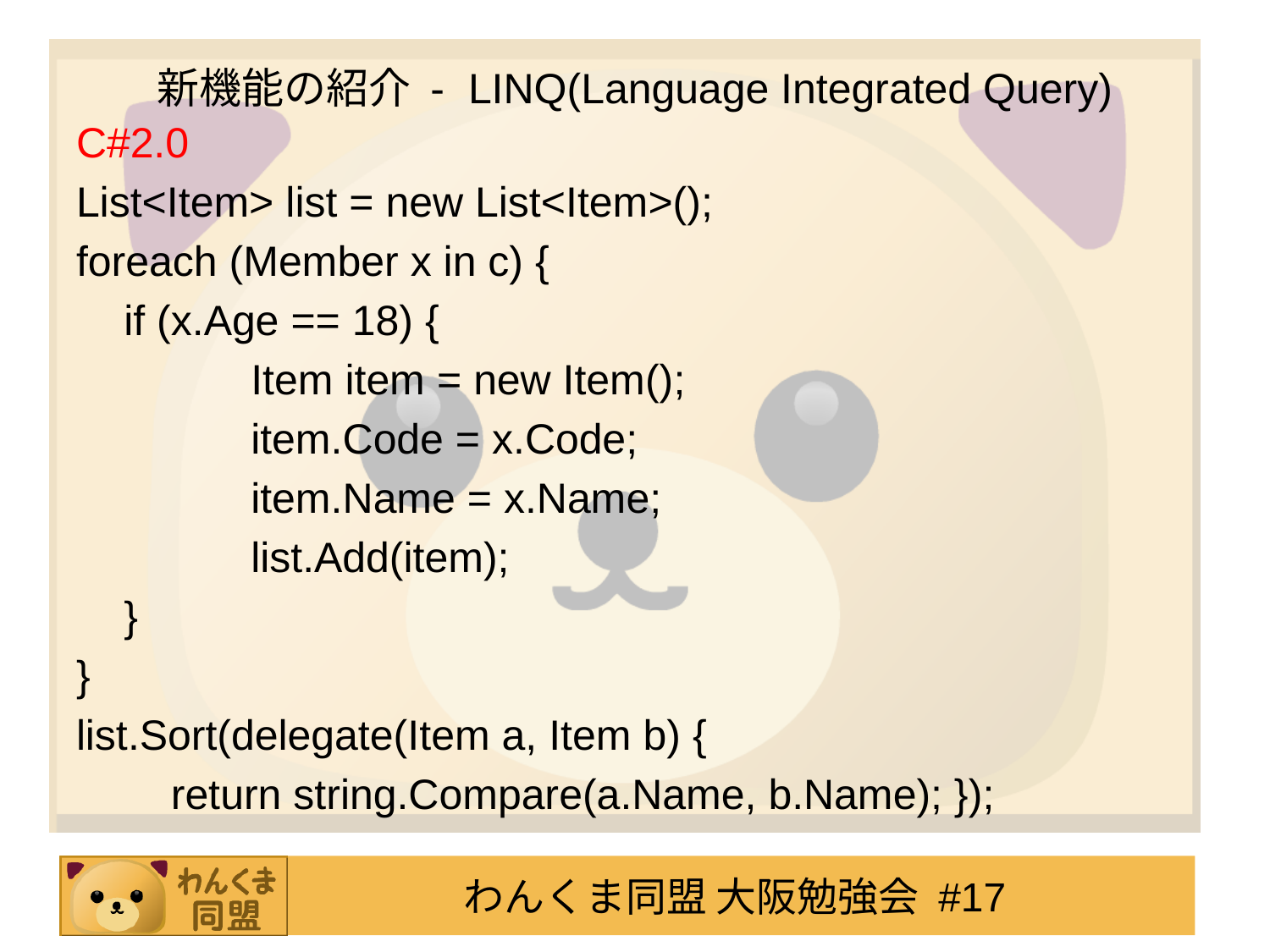

# 新機能の紹介 -  LINQ(Language Integrated Query)
C#2.0
List<Item> list = new List<Item>();
foreach (Member x in c) {
	if (x.Age == 18) {
		Item item = new Item();
		item.Code = x.Code;
		item.Name = x.Name;
		list.Add(item);
	}
}
list.Sort(delegate(Item a, Item b) {
　　return string.Compare(a.Name, b.Name); });